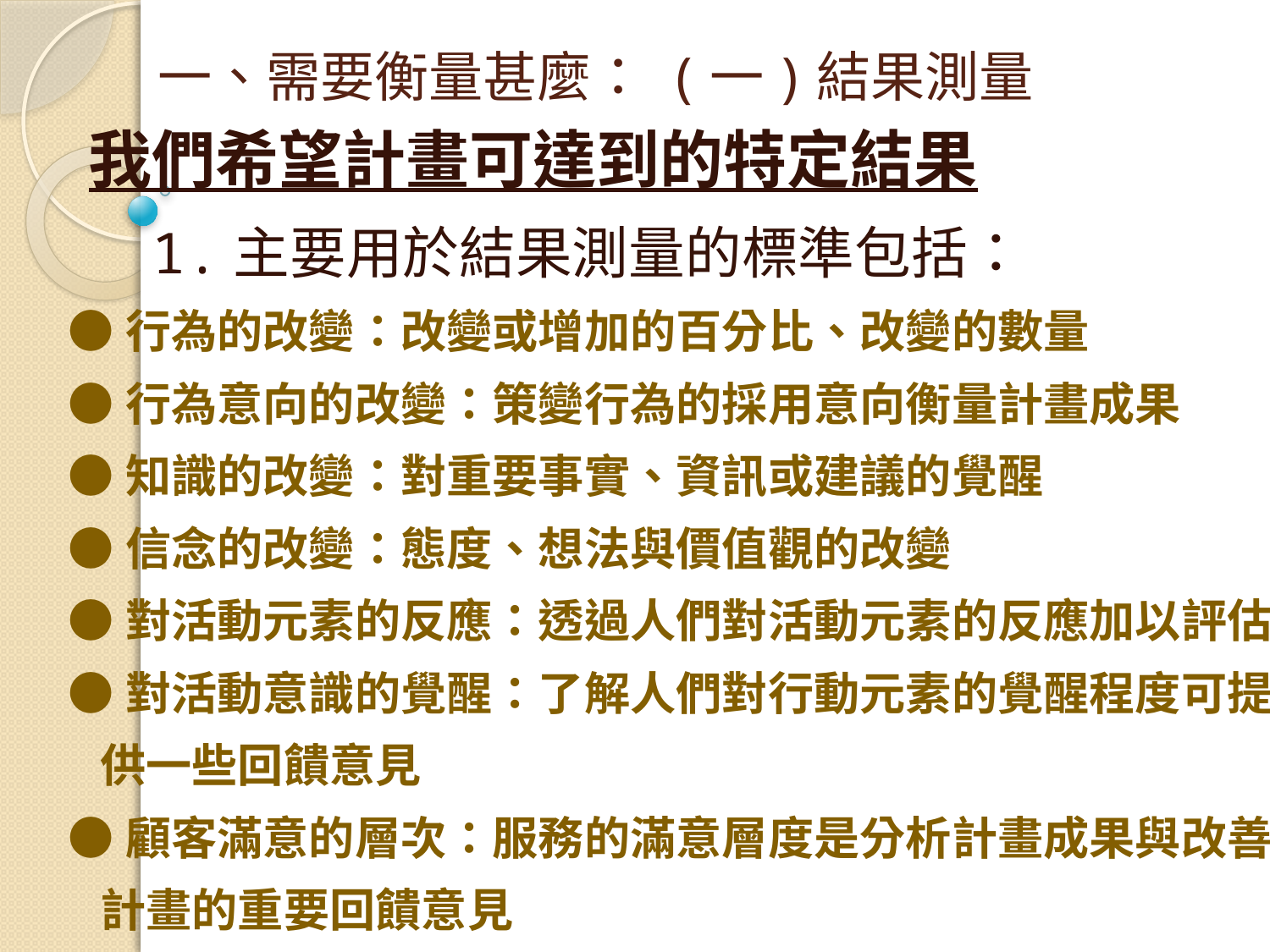

# 一、需要衡量甚麼： (一)結果測量
    我們希望計畫可達到的特定結果
    1.主要用於結果測量的標準包括：
     ●行為的改變：改變或增加的百分比、改變的數量
     ●行為意向的改變：策變行為的採用意向衡量計畫成果
     ●知識的改變：對重要事實、資訊或建議的覺醒
     ●信念的改變：態度、想法與價值觀的改變
     ●對活動元素的反應：透過人們對活動元素的反應加以評估
     ●對活動意識的覺醒：了解人們對行動元素的覺醒程度可提
       供一些回饋意見
     ●顧客滿意的層次：服務的滿意層度是分析計畫成果與改善
       計畫的重要回饋意見